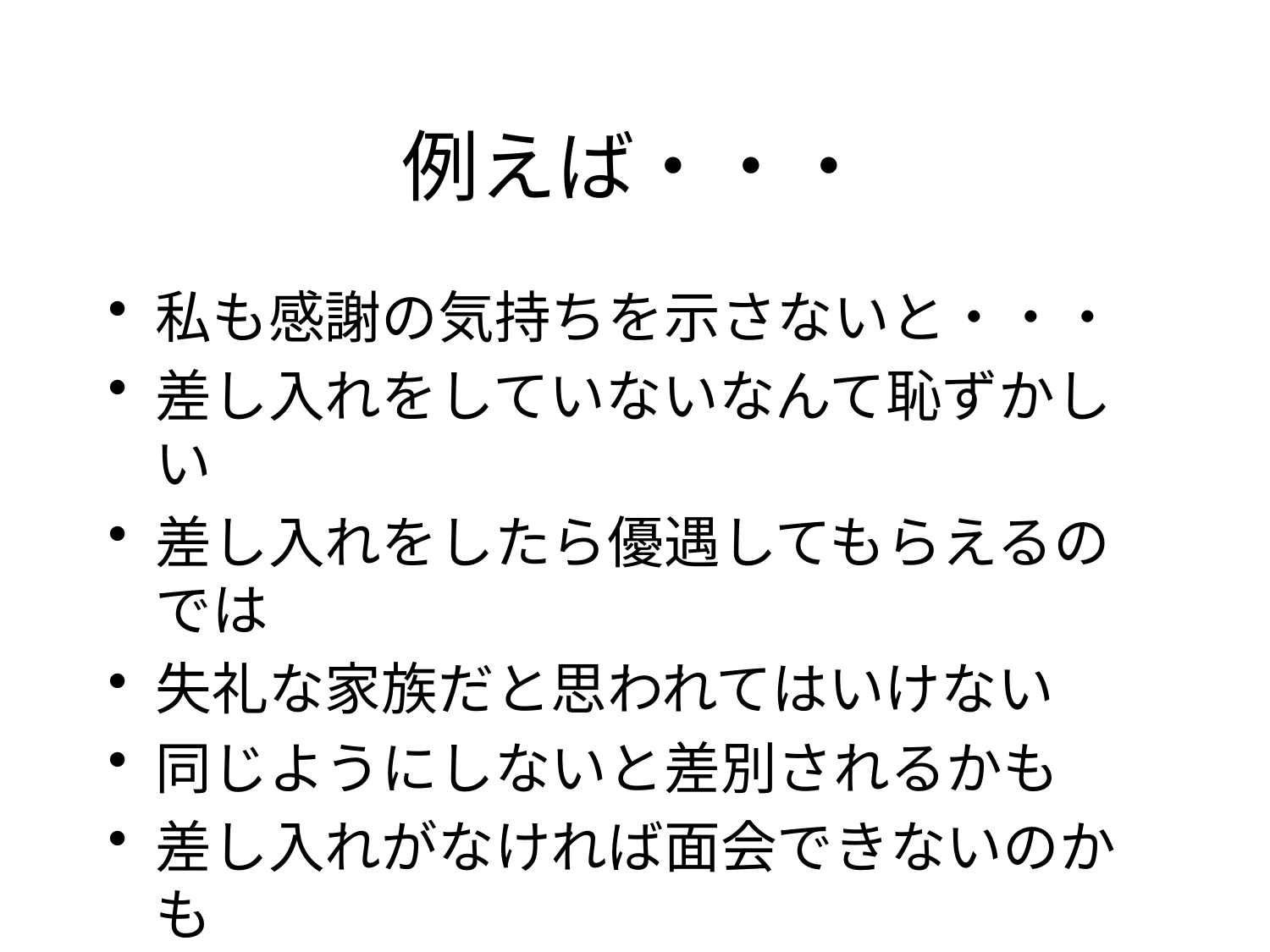

# 例えば・・・
私も感謝の気持ちを示さないと・・・
差し入れをしていないなんて恥ずかしい
差し入れをしたら優遇してもらえるのでは
失礼な家族だと思われてはいけない
同じようにしないと差別されるかも
差し入れがなければ面会できないのかも
　・・・など